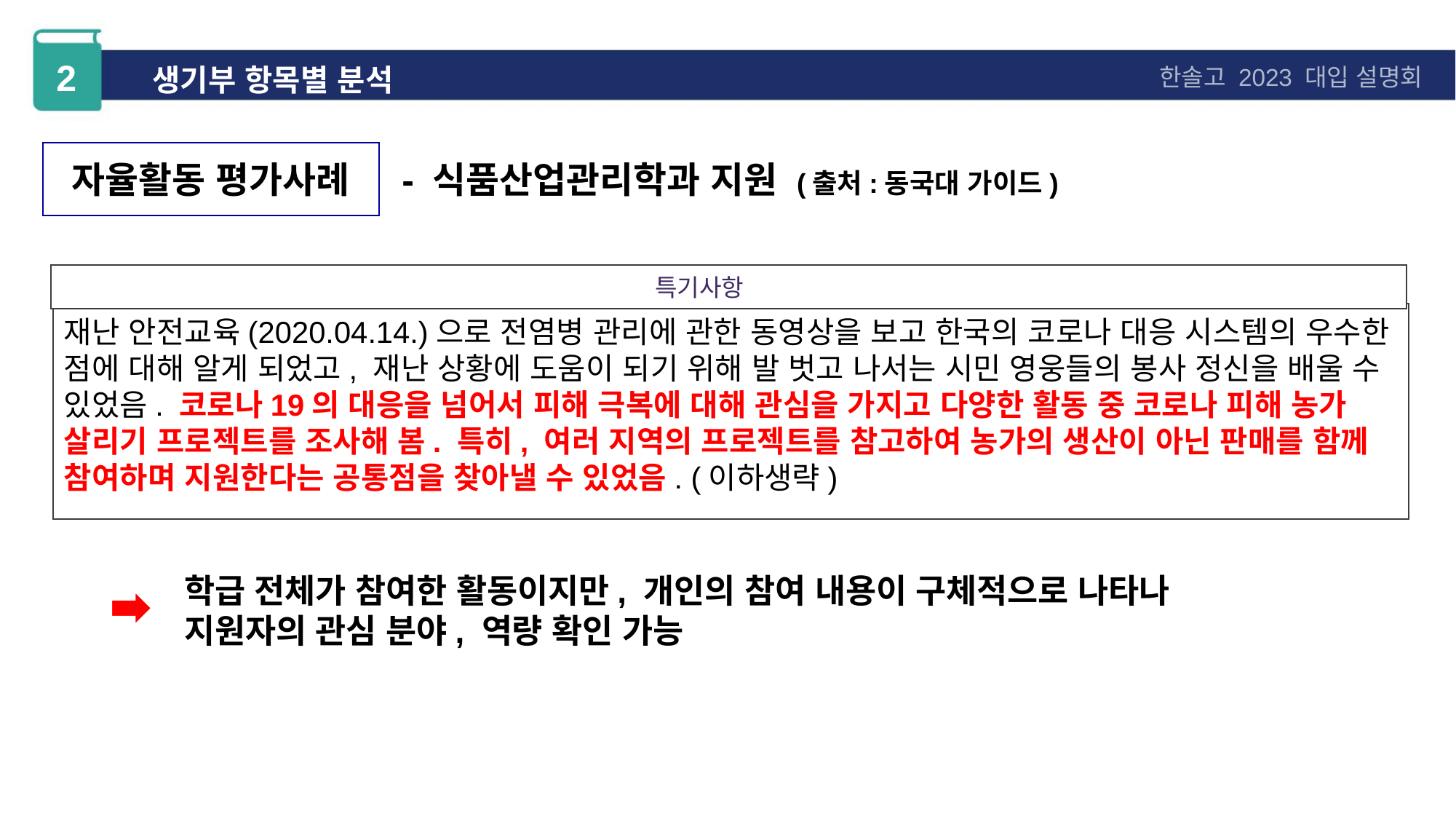

2
생기부 항목별 분석
한솔고 2023 대입 설명회
자율활동 평가사례
- 식품산업관리학과 지원 (출처:동국대 가이드)

특기사항

재난 안전교육(2020.04.14.)으로 전염병 관리에 관한 동영상을 보고 한국의 코로나 대응 시스템의 우수한 점에 대해 알게 되었고, 재난 상황에 도움이 되기 위해 발 벗고 나서는 시민 영웅들의 봉사 정신을 배울 수 있었음. 코로나19의 대응을 넘어서 피해 극복에 대해 관심을 가지고 다양한 활동 중 코로나 피해 농가 살리기 프로젝트를 조사해 봄. 특히, 여러 지역의 프로젝트를 참고하여 농가의 생산이 아닌 판매를 함께 참여하며 지원한다는 공통점을 찾아낼 수 있었음. (이하생략)
학급 전체가 참여한 활동이지만, 개인의 참여 내용이 구체적으로 나타나
지원자의 관심 분야, 역량 확인 가능